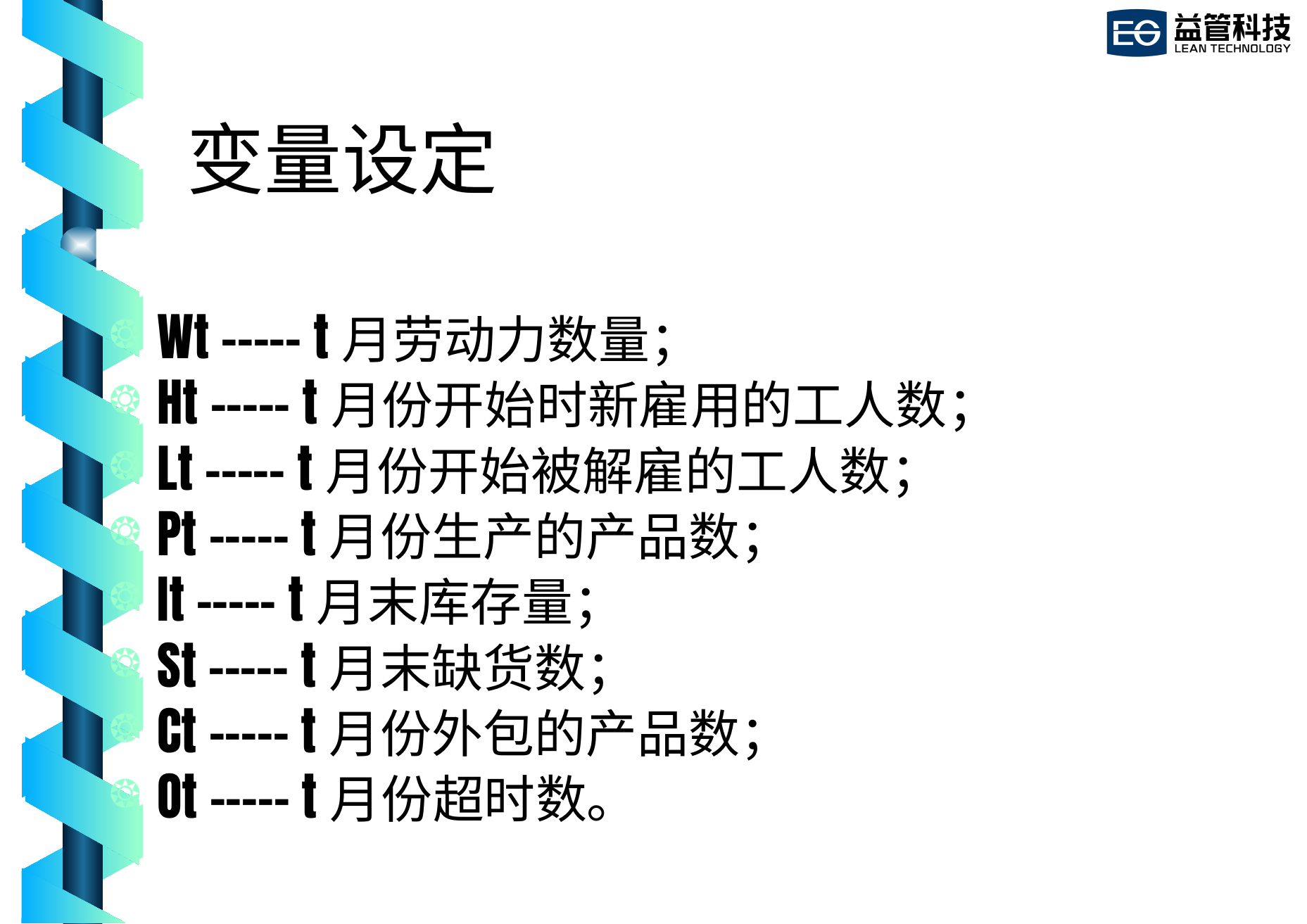

# 变量设定
Wt ----- t月劳动力数量；
Ht ----- t月份开始时新雇用的工人数；
Lt ----- t月份开始被解雇的工人数；
Pt ----- t月份生产的产品数；
It ----- t月末库存量；
St ----- t月末缺货数；
Ct ----- t月份外包的产品数；
Ot ----- t月份超时数。